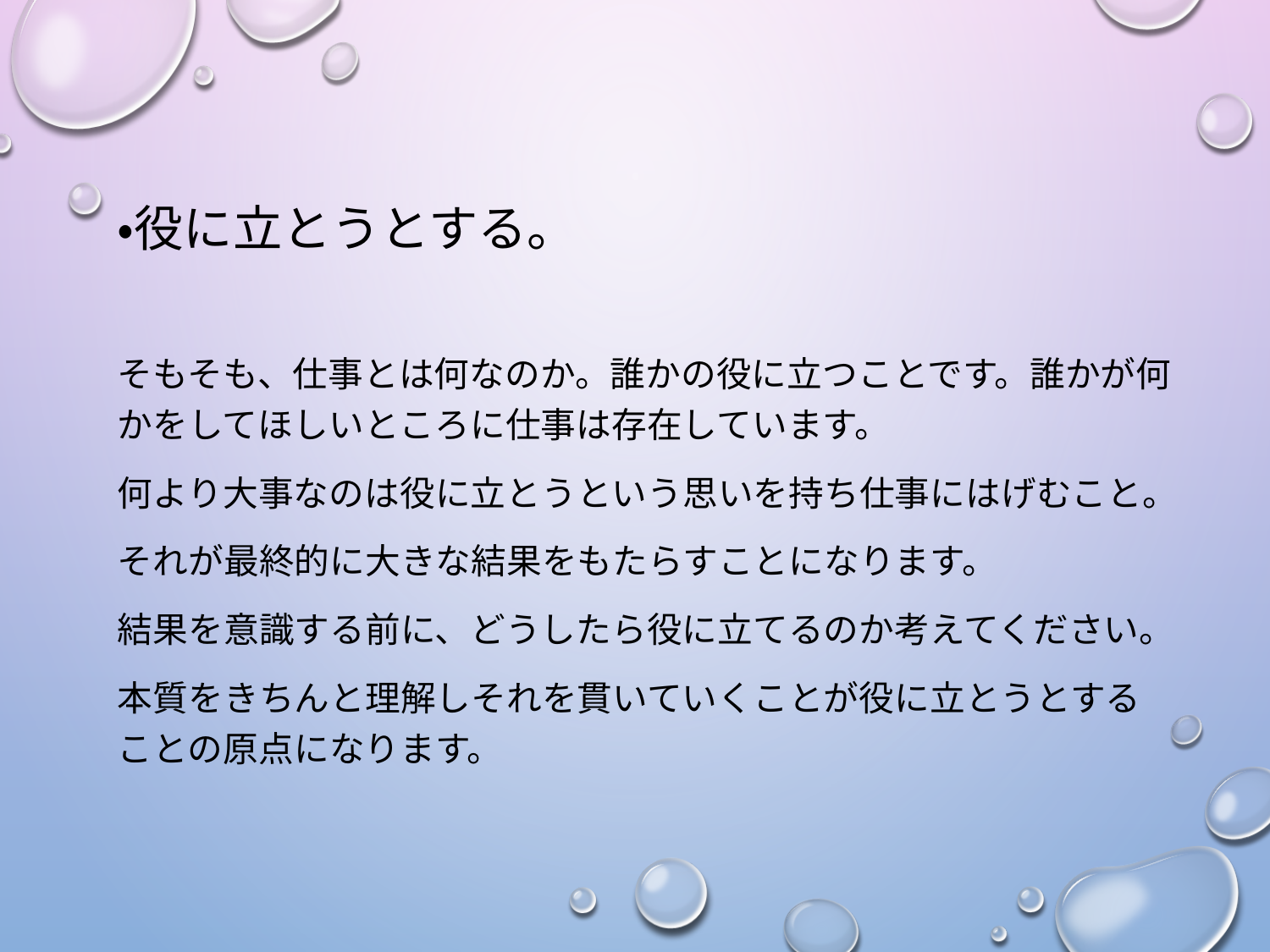

・役に立とうとする。

そもそも、仕事とは何なのか。誰かの役に立つことです。誰かが何かをしてほしいところに仕事は存在しています。
何より大事なのは役に立とうという思いを持ち仕事にはげむこと。
それが最終的に大きな結果をもたらすことになります。
結果を意識する前に、どうしたら役に立てるのか考えてください。
本質をきちんと理解しそれを貫いていくことが役に立とうとすることの原点になります。